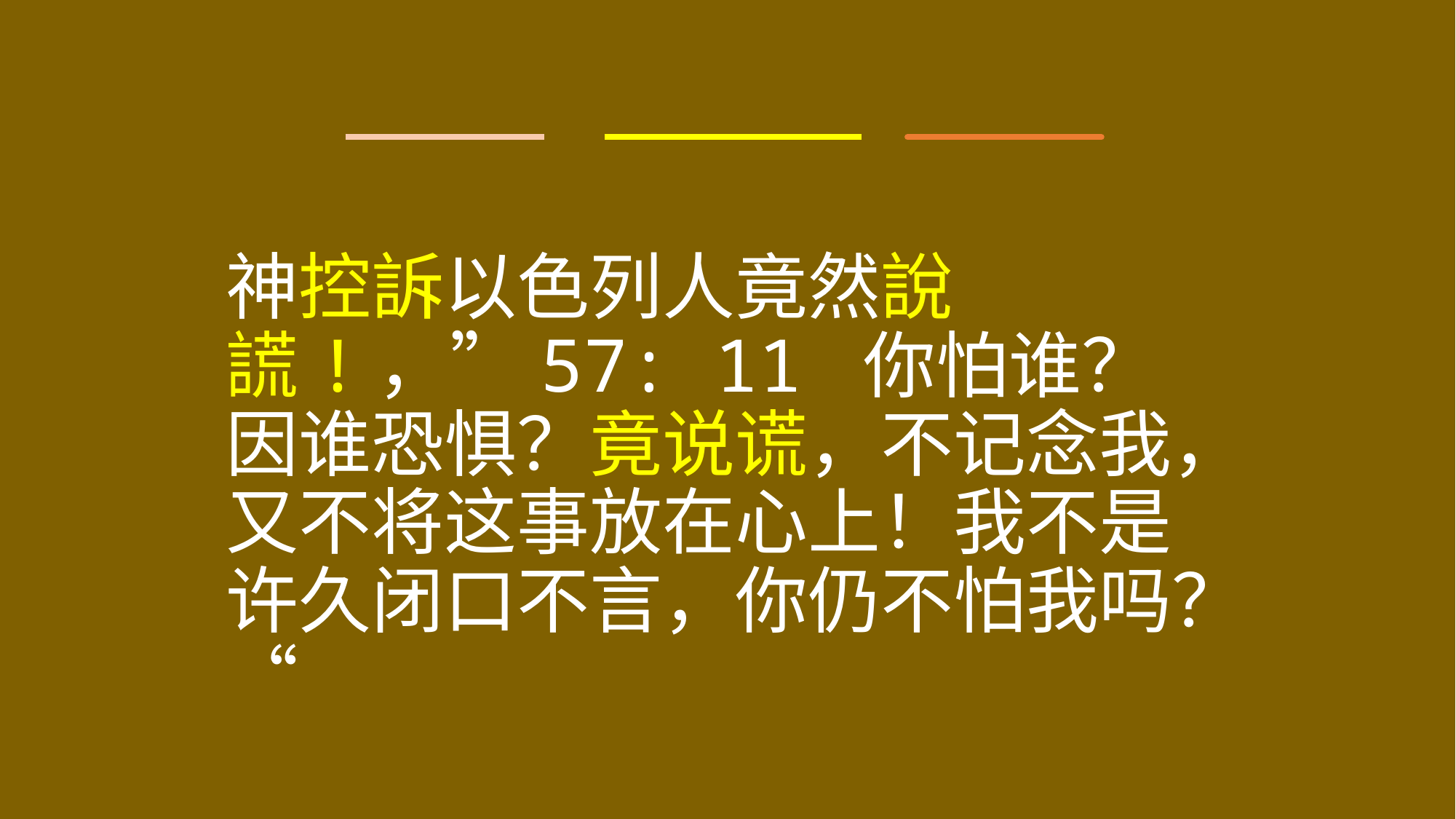

神控訴以色列人竟然說謊!，”57: 11 你怕谁？因谁恐惧？竟说谎，不记念我，又不将这事放在心上！我不是许久闭口不言，你仍不怕我吗？“